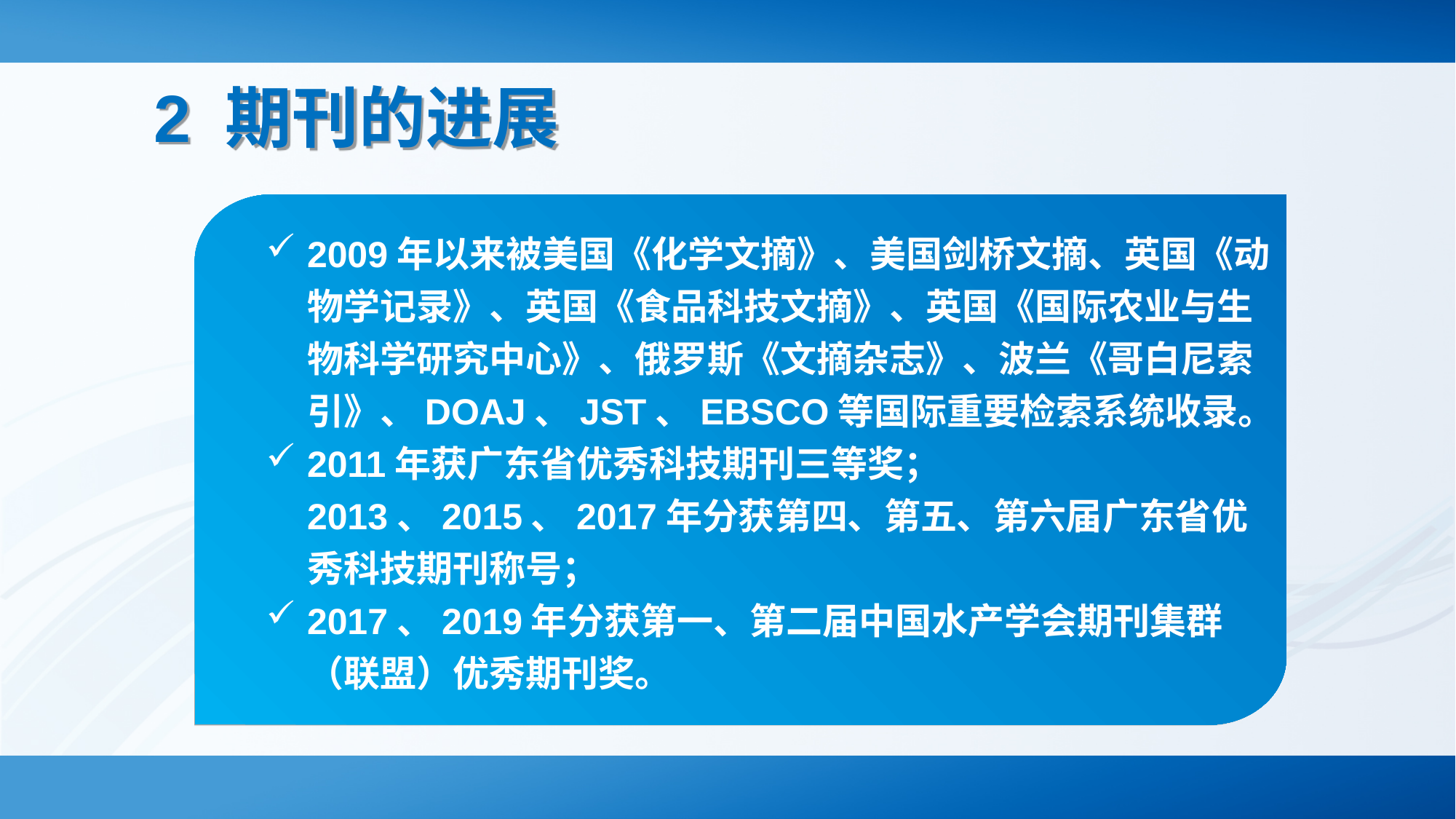

2 期刊的进展

2009年以来被美国《化学文摘》、美国剑桥文摘、英国《动物学记录》、英国《食品科技文摘》、英国《国际农业与生物科学研究中心》、俄罗斯《文摘杂志》、波兰《哥白尼索引》、DOAJ、JST、EBSCO等国际重要检索系统收录。
2011年获广东省优秀科技期刊三等奖；
2013、2015、2017年分获第四、第五、第六届广东省优秀科技期刊称号；
2017、2019年分获第一、第二届中国水产学会期刊集群（联盟）优秀期刊奖。